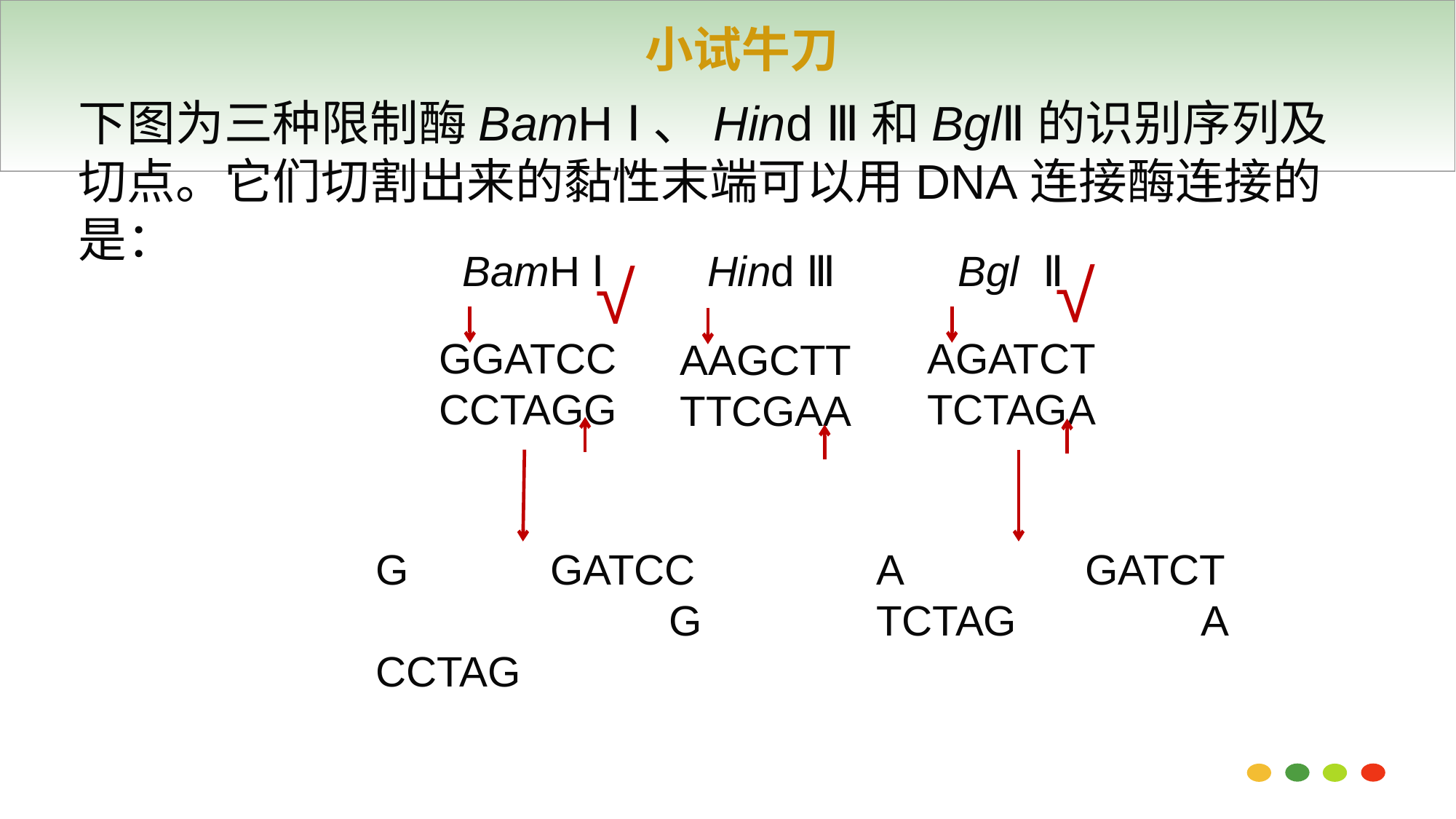

小试牛刀
下图为三种限制酶BamH Ⅰ、Hind Ⅲ和BglⅡ的识别序列及切点。它们切割出来的黏性末端可以用DNA连接酶连接的是：
BamH Ⅰ
Hind Ⅲ
Bgl  Ⅱ
√
√
GGATCC
CCTAGG
AGATCT
TCTAGA
AAGCTT
TTCGAA
      G
      CCTAG
GATCC
          G
     A
     TCTAG
   GATCT
          A